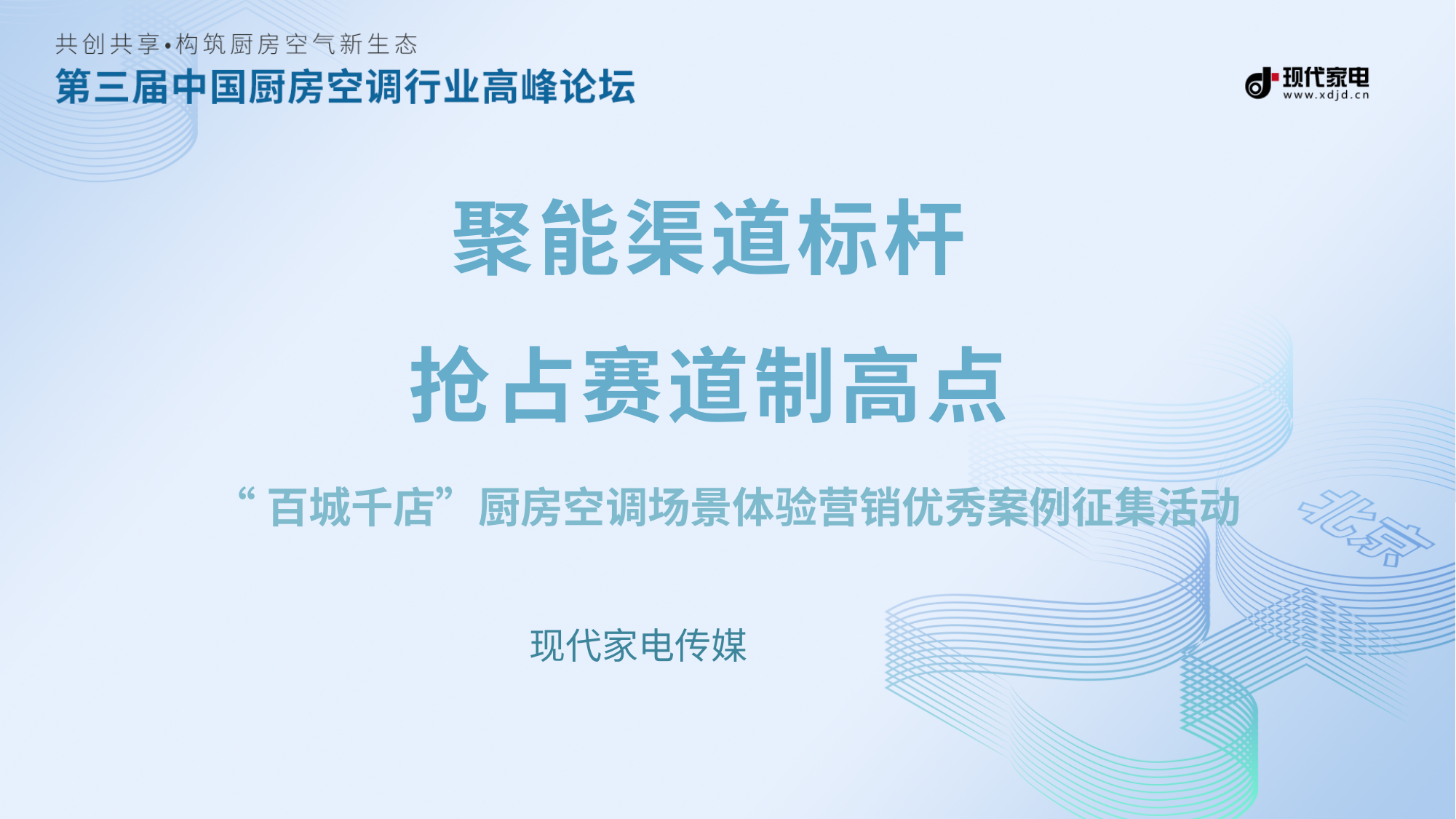

聚能渠道标杆
抢占赛道制高点
“百城千店”厨房空调场景体验营销优秀案例征集活动
现代家电传媒